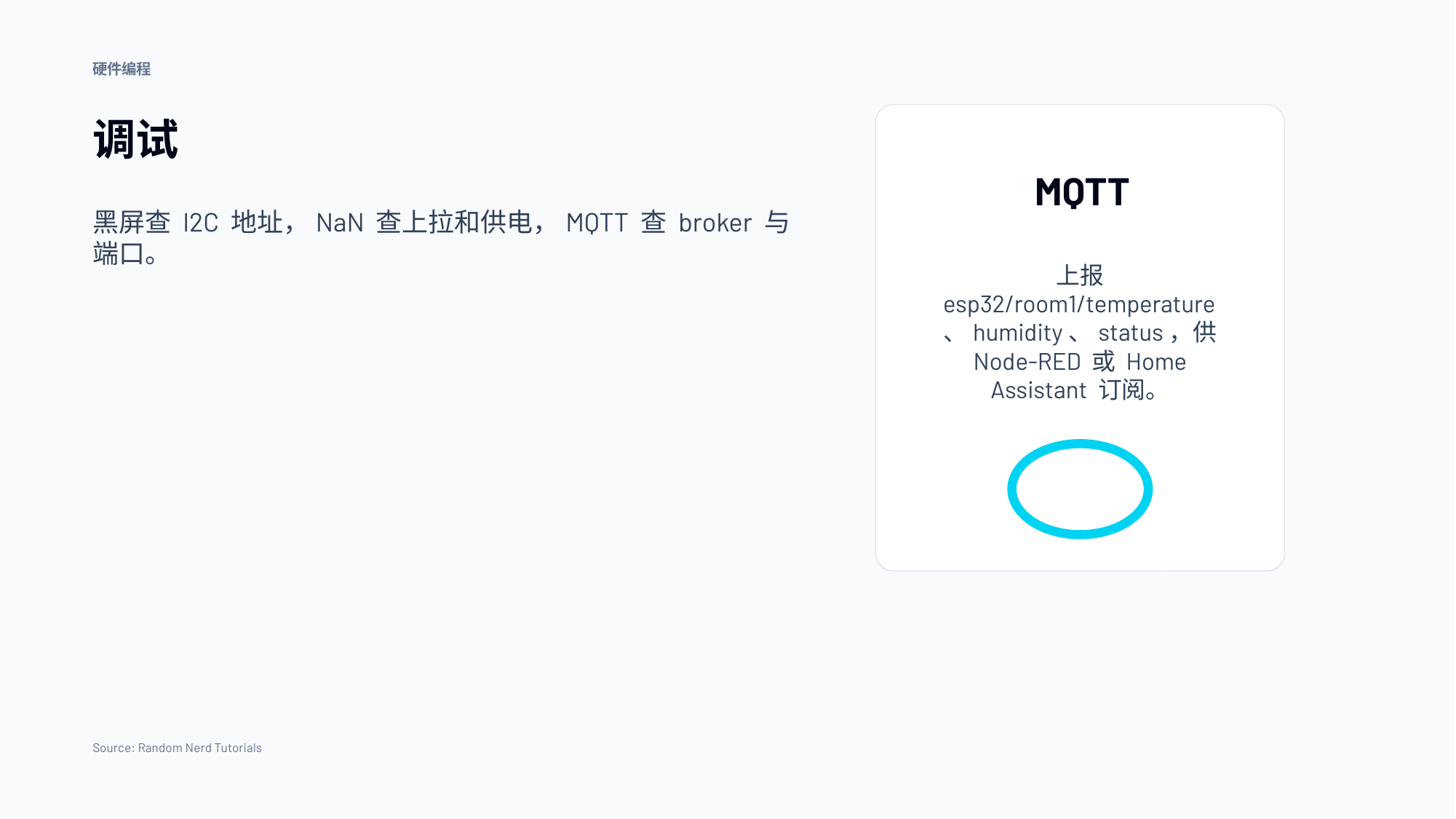

硬件编程

调试
MQTT
黑屏查 I2C 地址，NaN 查上拉和供电，MQTT 查 broker 与端口。
上报 esp32/room1/temperature、humidity、status，供 Node-RED 或 Home Assistant 订阅。

Source: Random Nerd Tutorials